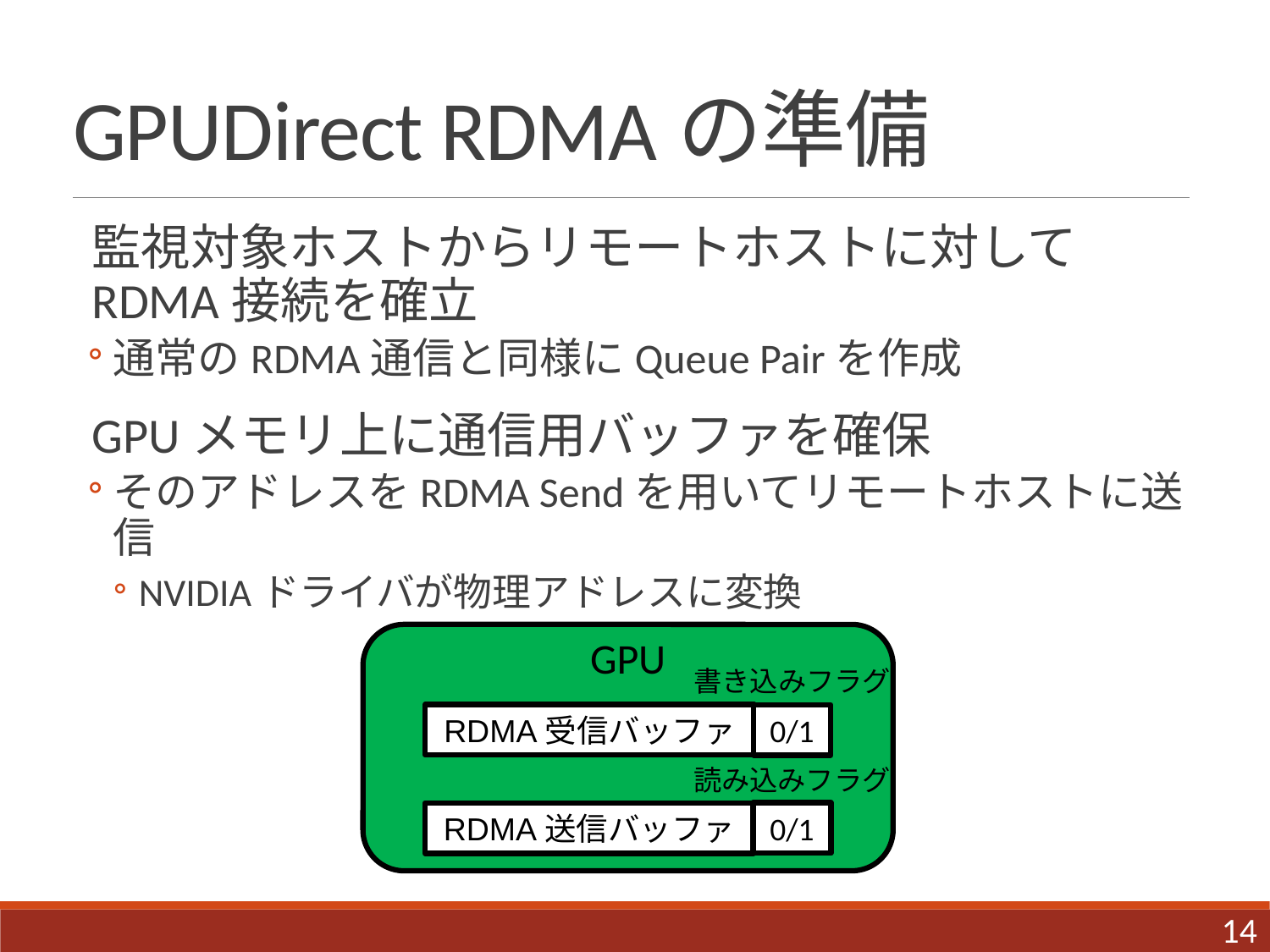

# GPUDirect RDMAの準備
監視対象ホストからリモートホストに対してRDMA接続を確立
通常のRDMA通信と同様にQueue Pairを作成
GPUメモリ上に通信用バッファを確保
そのアドレスをRDMA Sendを用いてリモートホストに送信
NVIDIAドライバが物理アドレスに変換

GPU
書き込みフラグ
RDMA受信バッファ
0/1
読み込みフラグ
0/1
RDMA送信バッファ
14